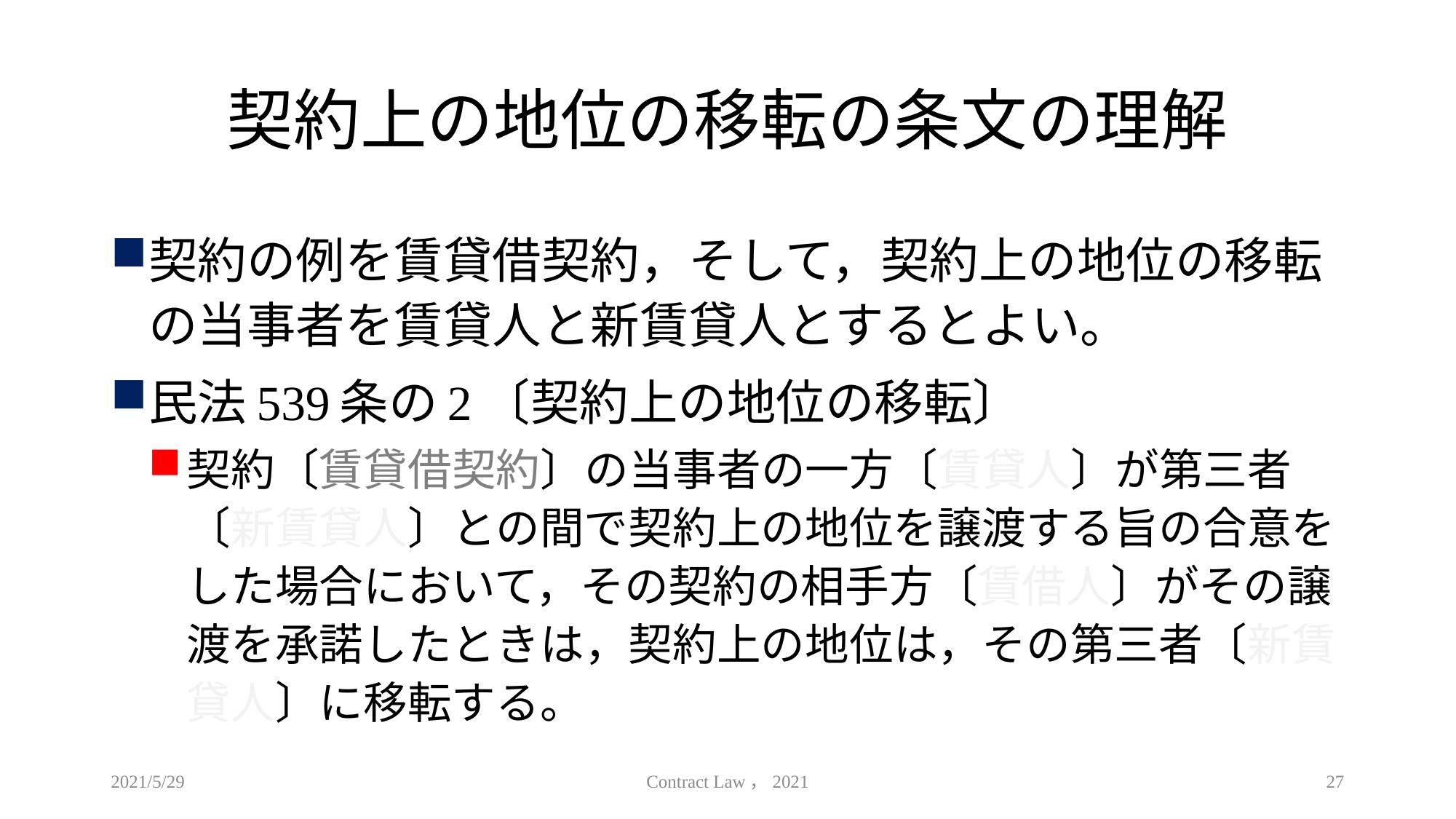

# 契約上の地位の移転の条文の理解
契約の例を賃貸借契約，そして，契約上の地位の移転の当事者を賃貸人と新賃貸人とするとよい。
民法539条の2〔契約上の地位の移転〕
契約〔賃貸借契約〕の当事者の一方〔賃貸人〕が第三者〔新賃貸人〕との間で契約上の地位を譲渡する旨の合意をした場合において，その契約の相手方〔賃借人〕がその譲渡を承諾したときは，契約上の地位は，その第三者〔新賃貸人〕に移転する。
2021/5/29
Contract Law，2021
27